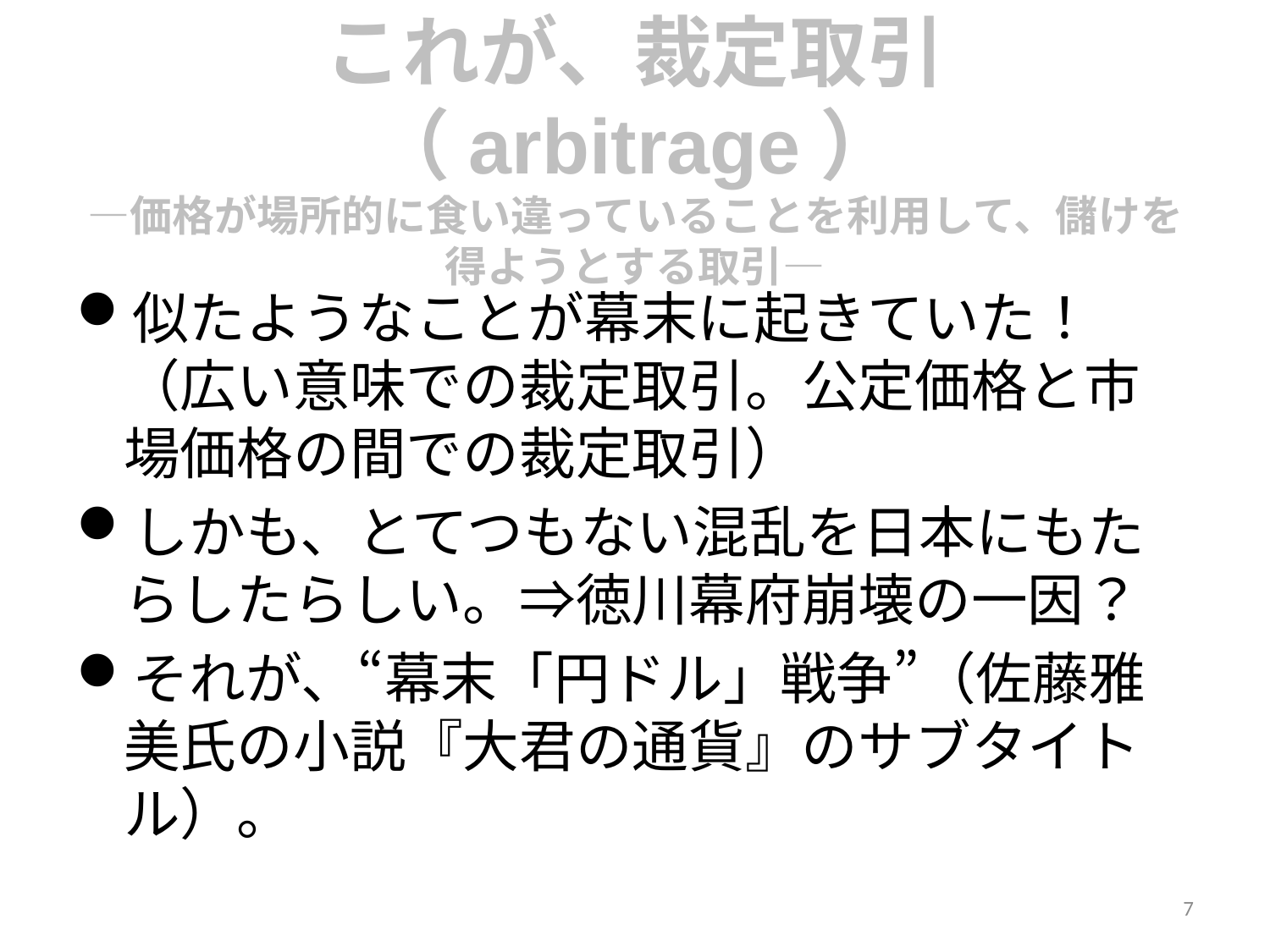

# これが、裁定取引（arbitrage） ―価格が場所的に食い違っていることを利用して、儲けを得ようとする取引―
似たようなことが幕末に起きていた！（広い意味での裁定取引。公定価格と市場価格の間での裁定取引）
しかも、とてつもない混乱を日本にもたらしたらしい。⇒徳川幕府崩壊の一因？
それが、“幕末「円ドル」戦争”（佐藤雅美氏の小説『大君の通貨』のサブタイトル）。

7